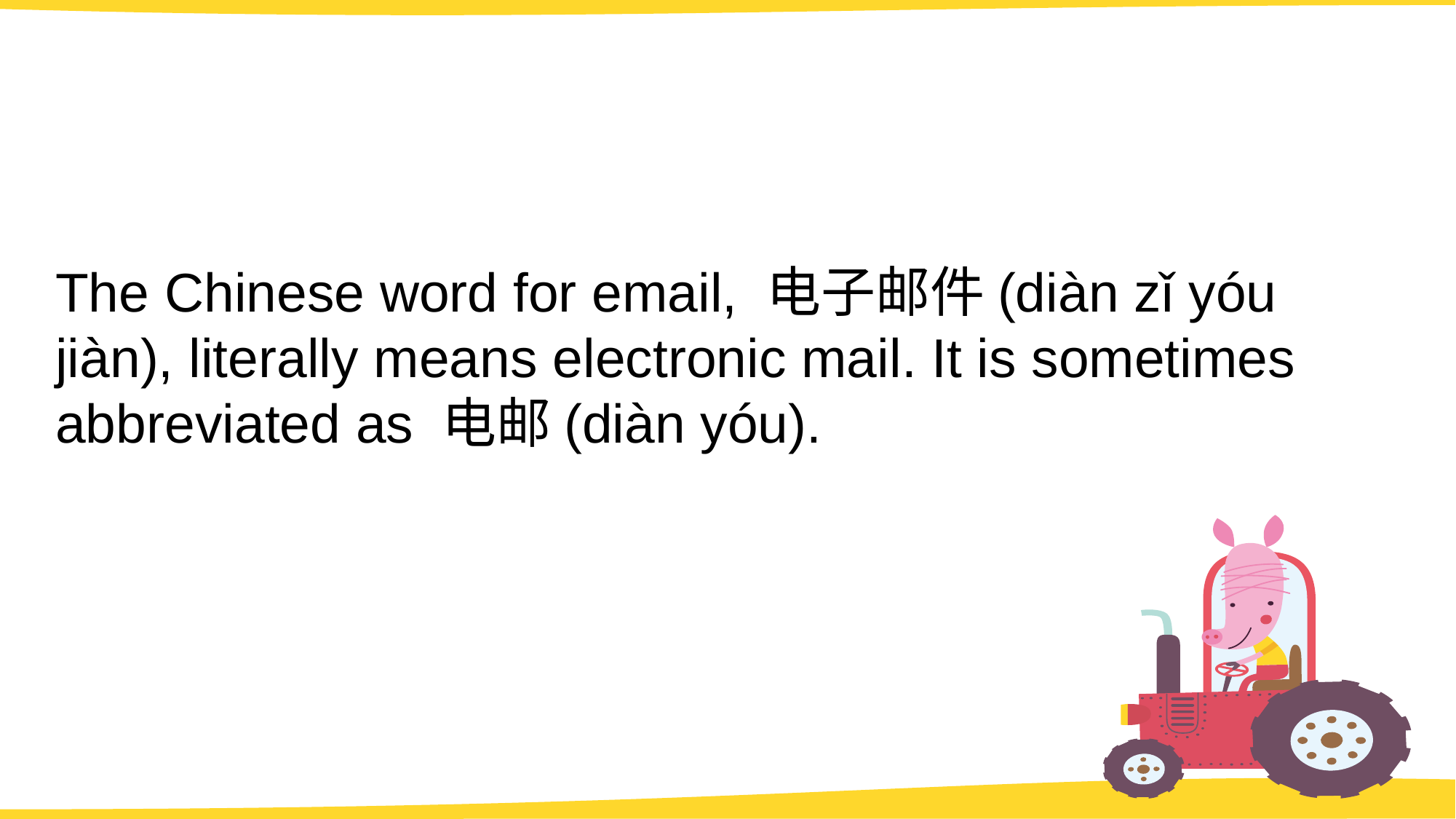

The Chinese word for email, 电子邮件(diàn zǐ yóu jiàn), literally means electronic mail. It is sometimes abbreviated as 电邮(diàn yóu).